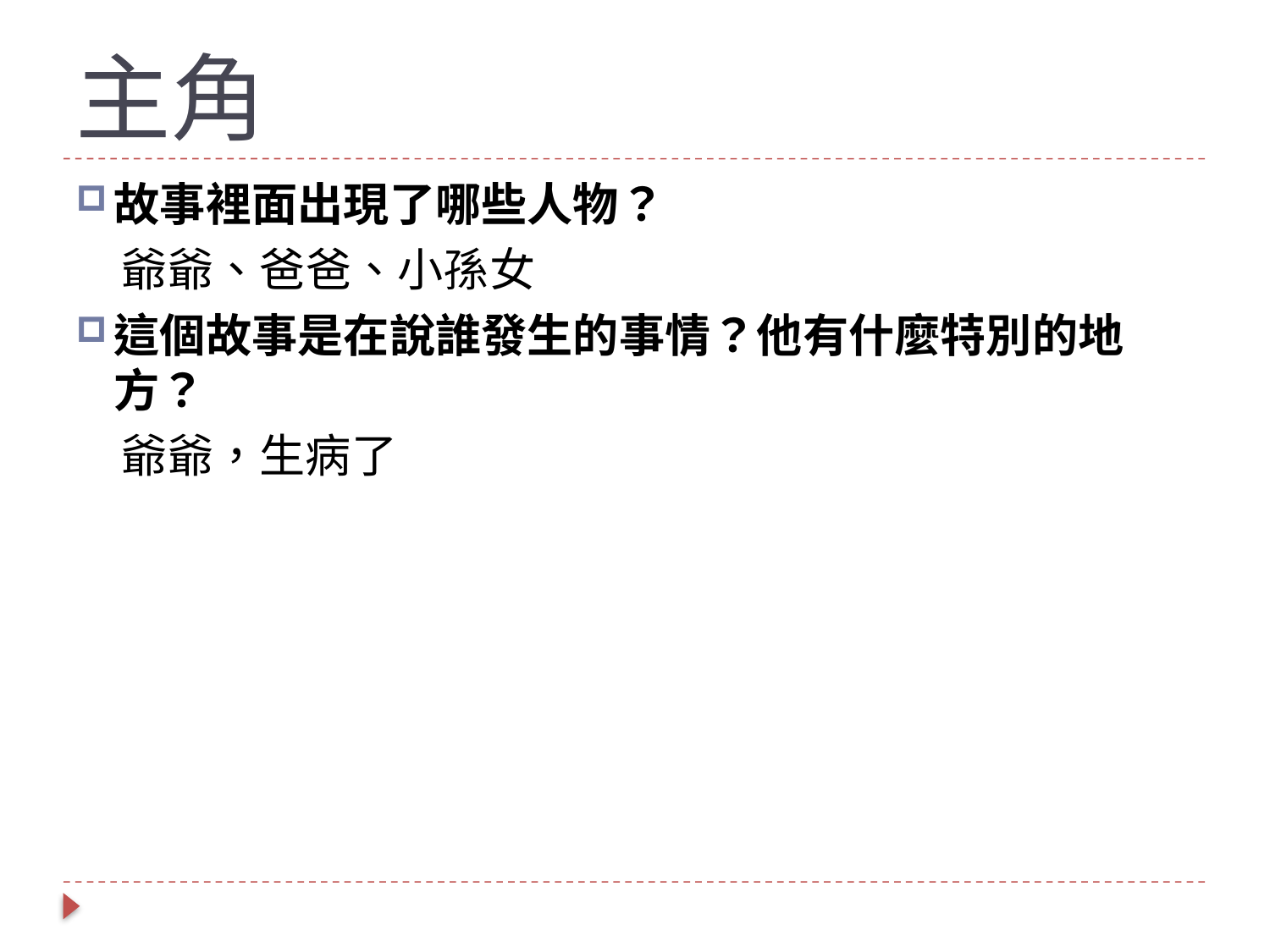

主角
故事裡面出現了哪些人物？
　爺爺、爸爸、小孫女
這個故事是在說誰發生的事情？他有什麼特別的地方？
　爺爺，生病了